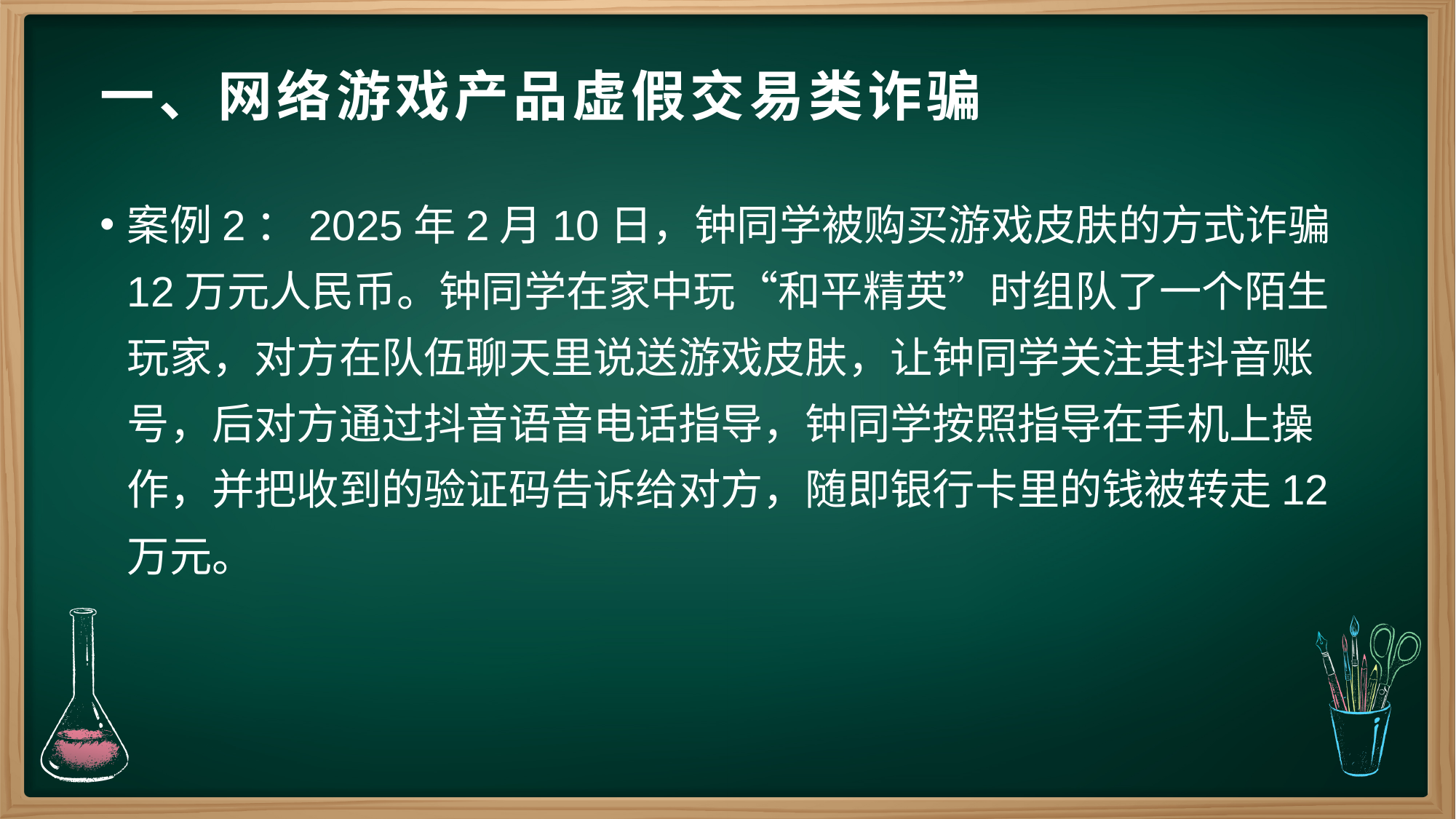

# 一、网络游戏产品虚假交易类诈骗
案例2：2025年2月10日，钟同学被购买游戏皮肤的方式诈骗12万元人民币。钟同学在家中玩“和平精英”时组队了一个陌生玩家，对方在队伍聊天里说送游戏皮肤，让钟同学关注其抖音账号，后对方通过抖音语音电话指导，钟同学按照指导在手机上操作，并把收到的验证码告诉给对方，随即银行卡里的钱被转走12万元。